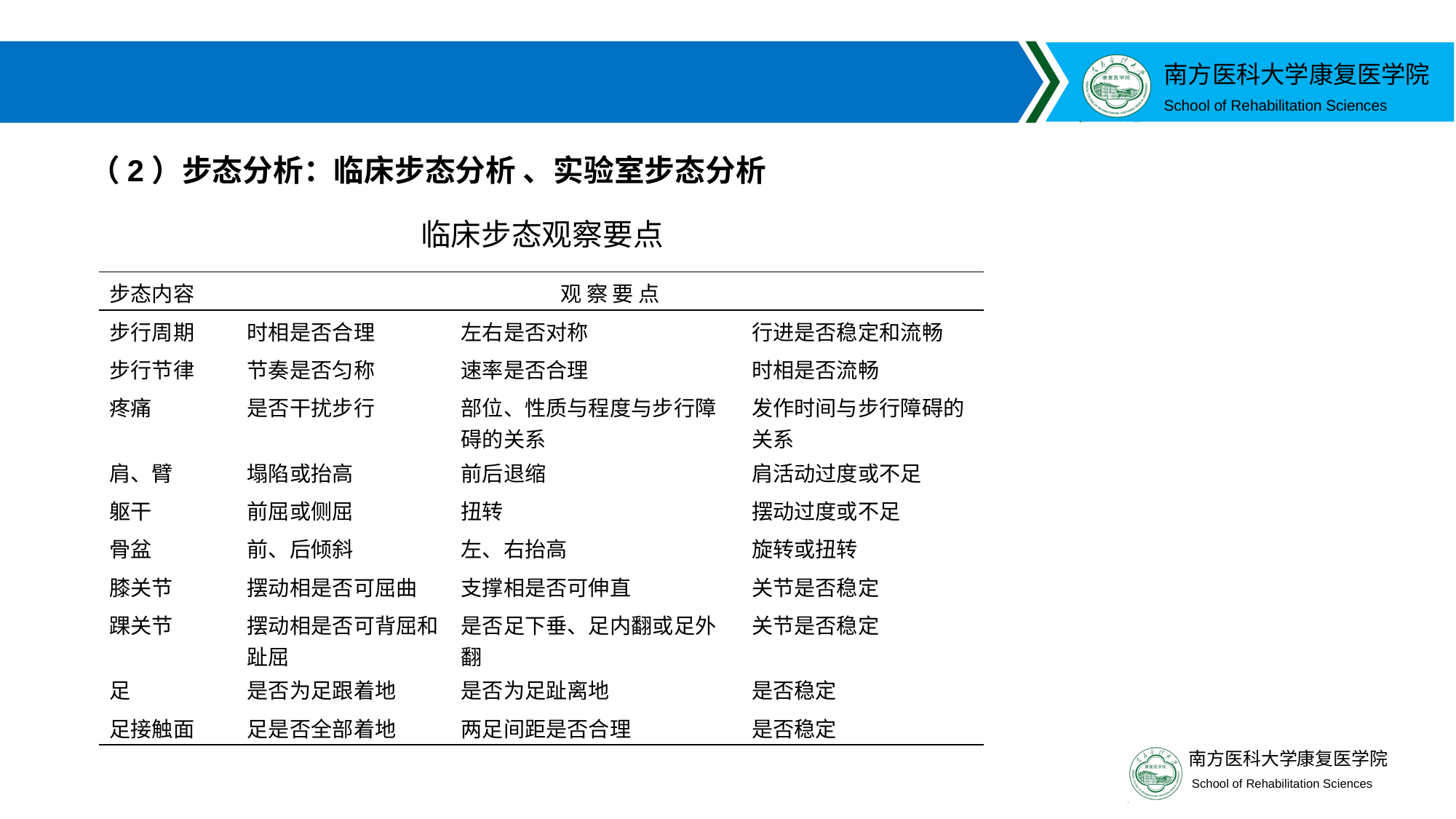

#
（2）步态分析：临床步态分析 、实验室步态分析
临床步态观察要点
| 步态内容 | 观 察 要 点 |  |  |
| --- | --- | --- | --- |
| 步行周期 | 时相是否合理 | 左右是否对称 | 行进是否稳定和流畅 |
| 步行节律 | 节奏是否匀称 | 速率是否合理 | 时相是否流畅 |
| 疼痛 | 是否干扰步行 | 部位、性质与程度与步行障碍的关系 | 发作时间与步行障碍的关系 |
| 肩、臂 | 塌陷或抬高 | 前后退缩 | 肩活动过度或不足 |
| 躯干 | 前屈或侧屈 | 扭转 | 摆动过度或不足 |
| 骨盆 | 前、后倾斜 | 左、右抬高 | 旋转或扭转 |
| 膝关节 | 摆动相是否可屈曲 | 支撑相是否可伸直 | 关节是否稳定 |
| 踝关节 | 摆动相是否可背屈和趾屈 | 是否足下垂、足内翻或足外翻 | 关节是否稳定 |
| 足 | 是否为足跟着地 | 是否为足趾离地 | 是否稳定 |
| 足接触面 | 足是否全部着地 | 两足间距是否合理 | 是否稳定 |